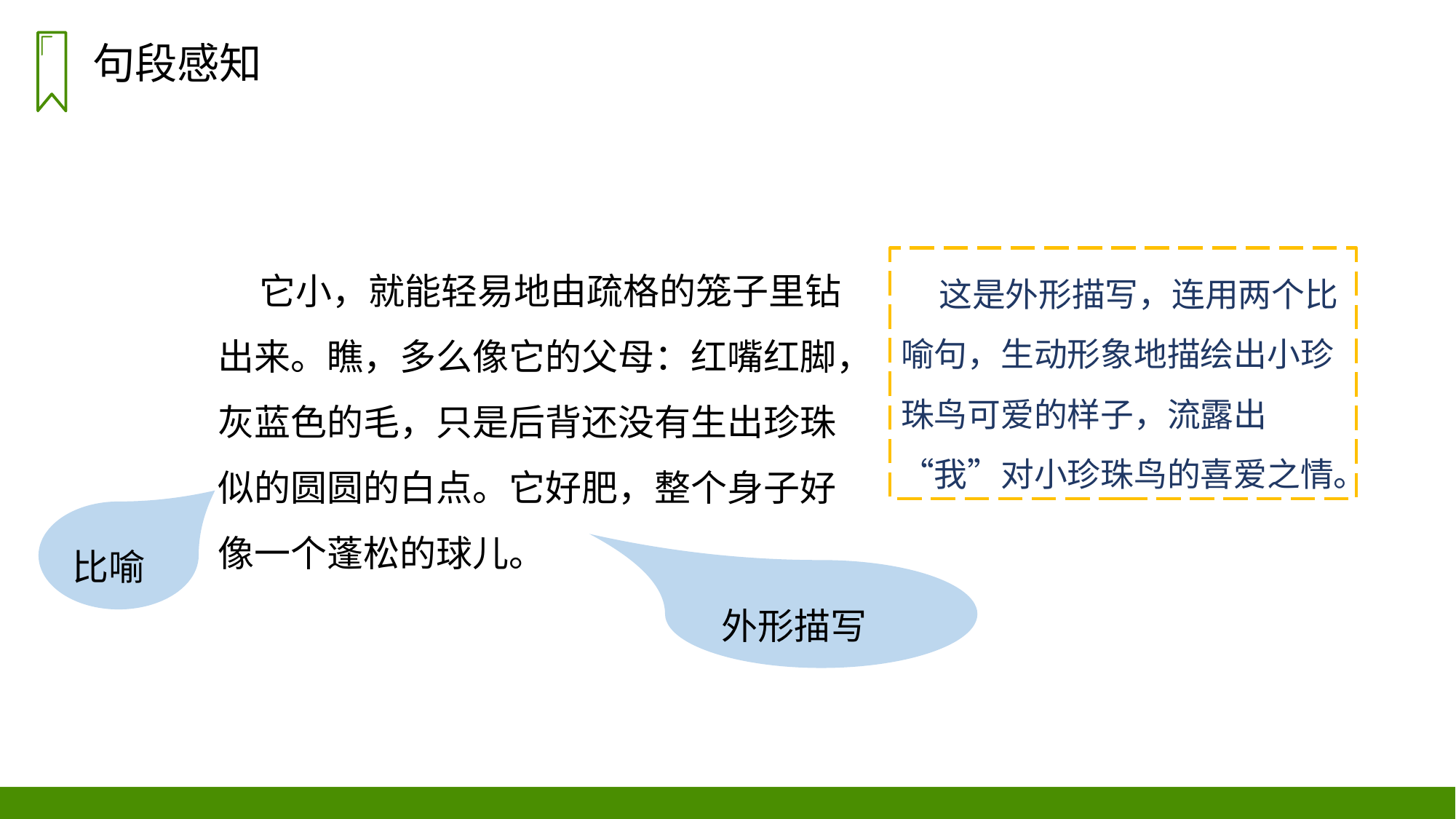

句段感知
    它小，就能轻易地由疏格的笼子里钻出来。瞧，多么像它的父母：红嘴红脚，灰蓝色的毛，只是后背还没有生出珍珠似的圆圆的白点。它好肥，整个身子好像一个蓬松的球儿。
    这是外形描写，连用两个比喻句，生动形象地描绘出小珍珠鸟可爱的样子，流露出“我”对小珍珠鸟的喜爱之情。
比喻
外形描写